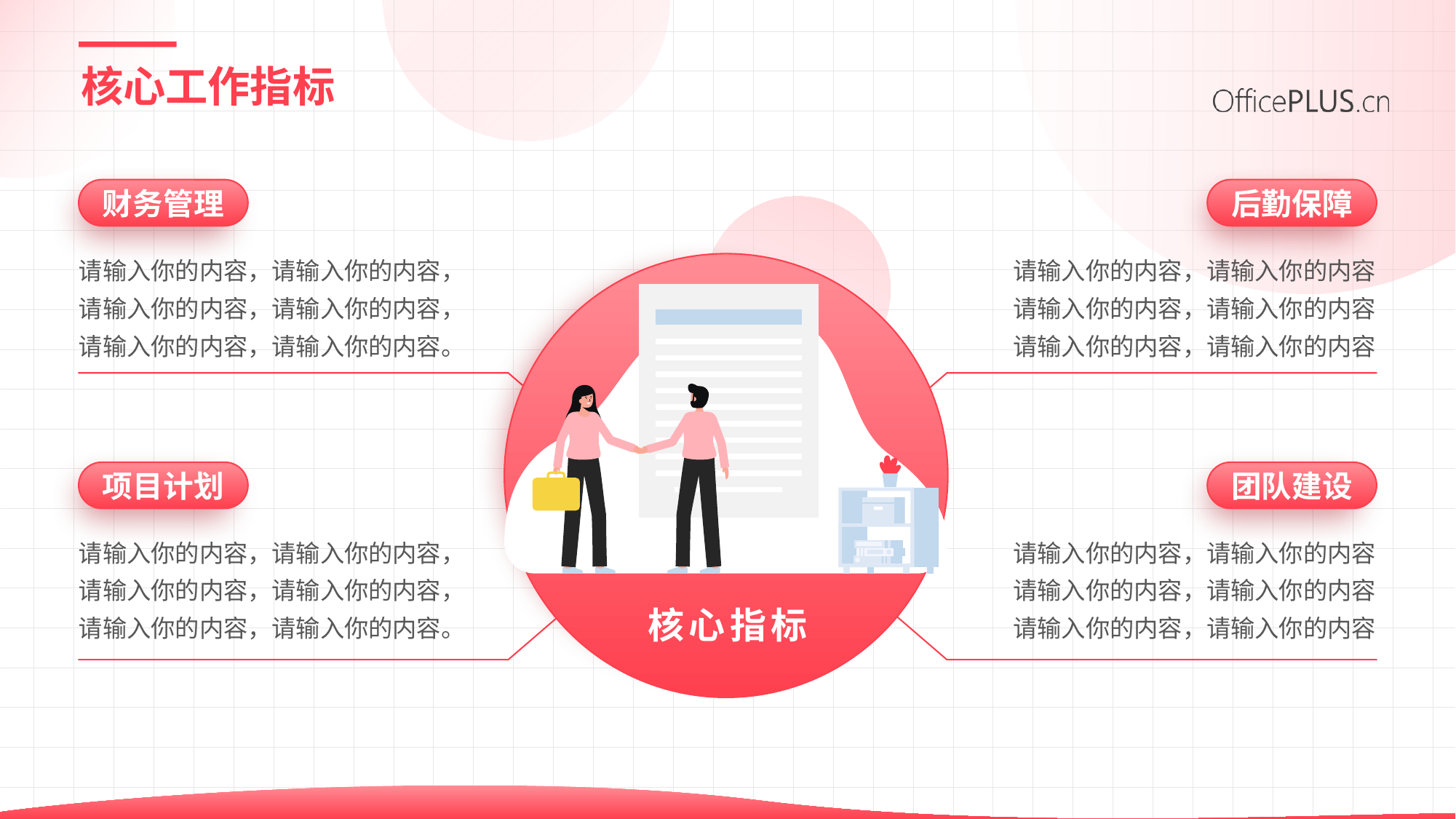

# 核心工作指标
财务管理
后勤保障

请输入你的内容，请输入你的内容，请输入你的内容，请输入你的内容，请输入你的内容，请输入你的内容。
请输入你的内容，请输入你的内容
请输入你的内容，请输入你的内容
请输入你的内容，请输入你的内容

项目计划
团队建设
请输入你的内容，请输入你的内容，请输入你的内容，请输入你的内容，请输入你的内容，请输入你的内容。
请输入你的内容，请输入你的内容
请输入你的内容，请输入你的内容
请输入你的内容，请输入你的内容
核心指标